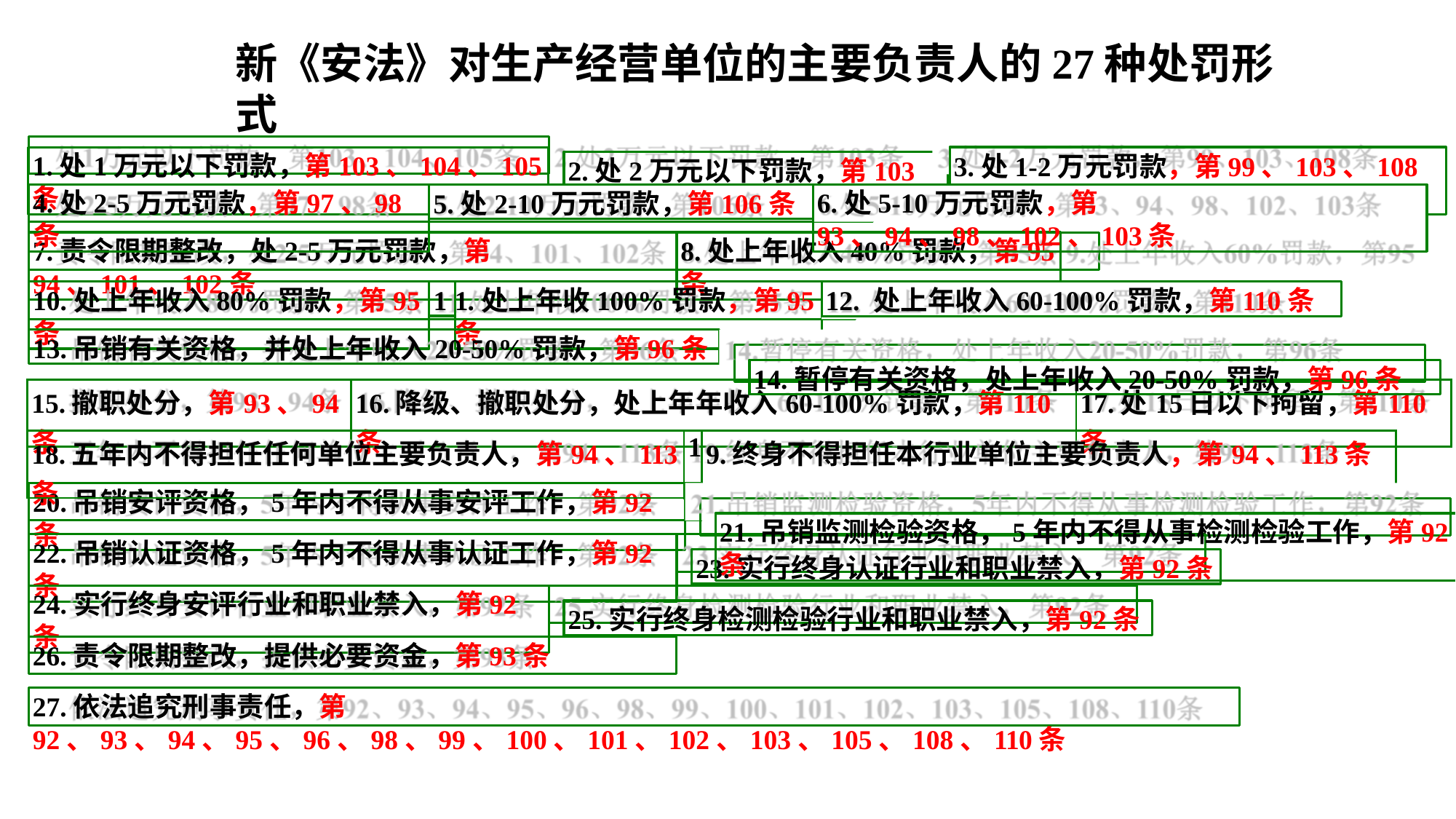

新《安法》对生产经营单位的主要负责人的27种处罚形式

1.处1万元以下罚款，第103、104、105条
3.处1-2万元罚款，第99、103、108条
2.处2万元以下罚款，第103条

4.处2-5万元罚款，第97、98条

5.处2-10万元罚款，第106条

6.处5-10万元罚款，第93、94、98、102、103条

7.责令限期整改，处2-5万元罚款，第94、101、102条
8.处上年收入40%罚款，第95条

10.处上年收入80%罚款，第95条

1
1.处上年收100%罚款，第95条

12. 处上年收入60-100%罚款，第110条

13.吊销有关资格，并处上年收入20-50%罚款，第96条

14.暂停有关资格，处上年收入20-50%罚款，第96条

| 15.撤职处分，第93、94条 | 16.降级、撤职处分，处上年年收入60-100%罚款，第110条 | 17.处15日以下拘留，第110条 |
| --- | --- | --- |

| 18.五年内不得担任任何单位主要负责人，第94、113条 | 1 | 9.终身不得担任本行业单位主要负责人，第94、113条 |
| --- | --- | --- |

20.吊销安评资格，5年内不得从事安评工作，第92条

21.吊销监测检验资格，5年内不得从事检测检验工作，第92条

22.吊销认证资格，5年内不得从事认证工作，第92条

23.实行终身认证行业和职业禁入，第92条

24.实行终身安评行业和职业禁入，第92条

25.实行终身检测检验行业和职业禁入，第92条
26.责令限期整改，提供必要资金，第93条
27.依法追究刑事责任，第92、93、94、95、96、98、99、100、101、102、103、105、108、110条

154